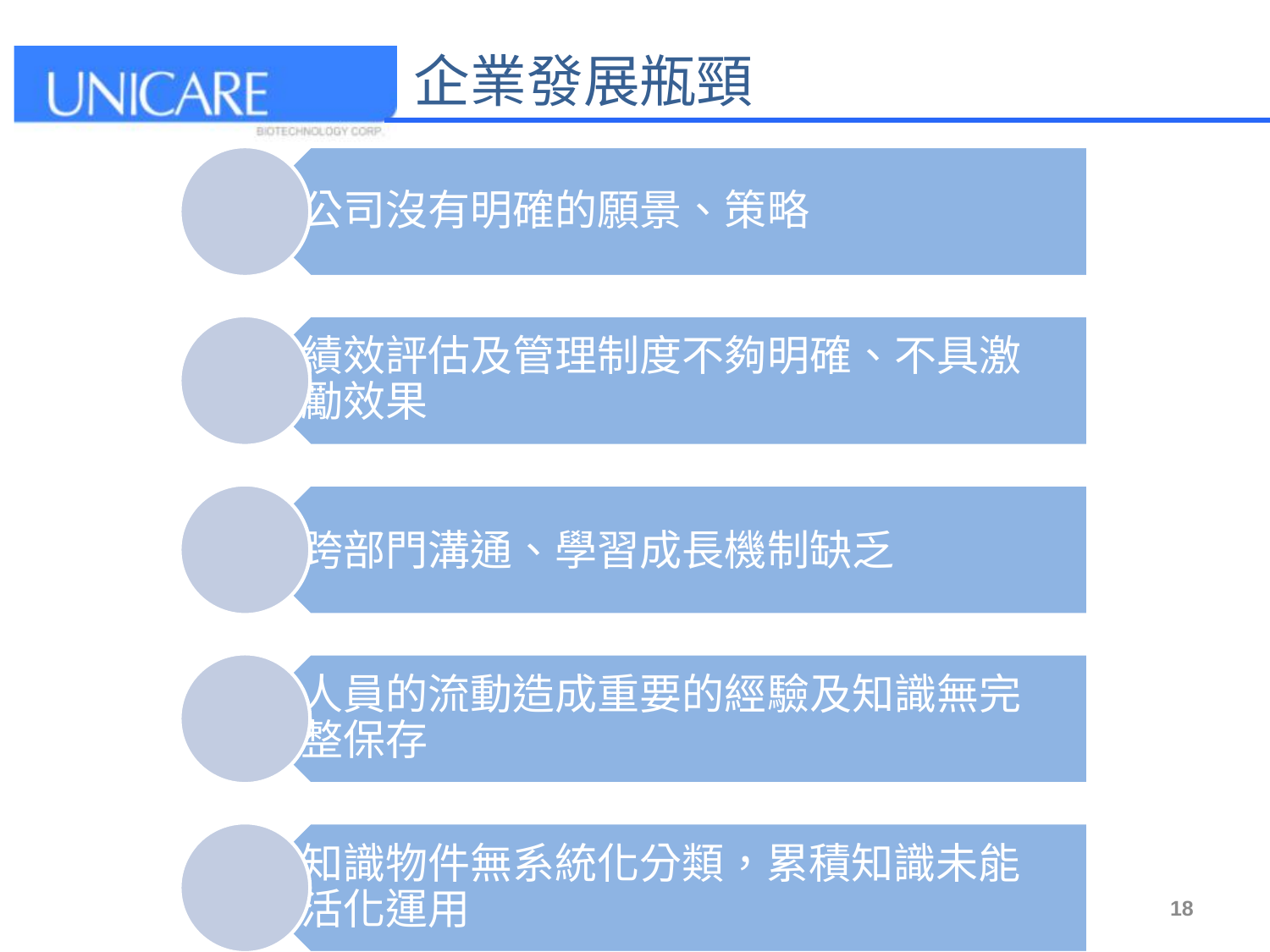

# 企業發展瓶頸
公司沒有明確的願景、策略
績效評估及管理制度不夠明確、不具激勵效果

跨部門溝通、學習成長機制缺乏

人員的流動造成重要的經驗及知識無完整保存
知識物件無系統化分類，累積知識未能活化運用
18